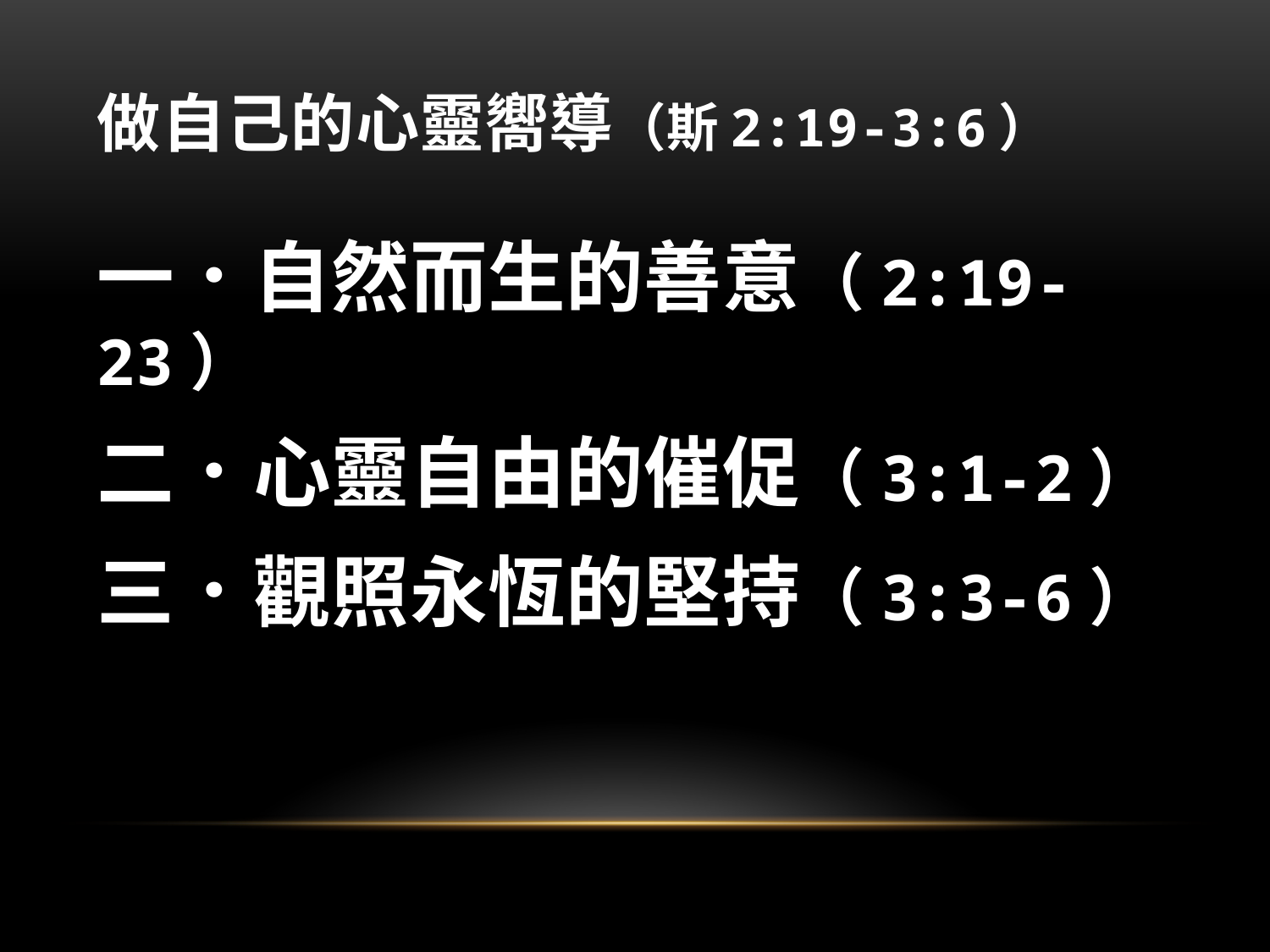

# 做自己的心靈嚮導（斯2:19-3:6）
一．自然而生的善意（2:19-23）
二．心靈自由的催促（3:1-2）
三．觀照永恆的堅持（3:3-6）